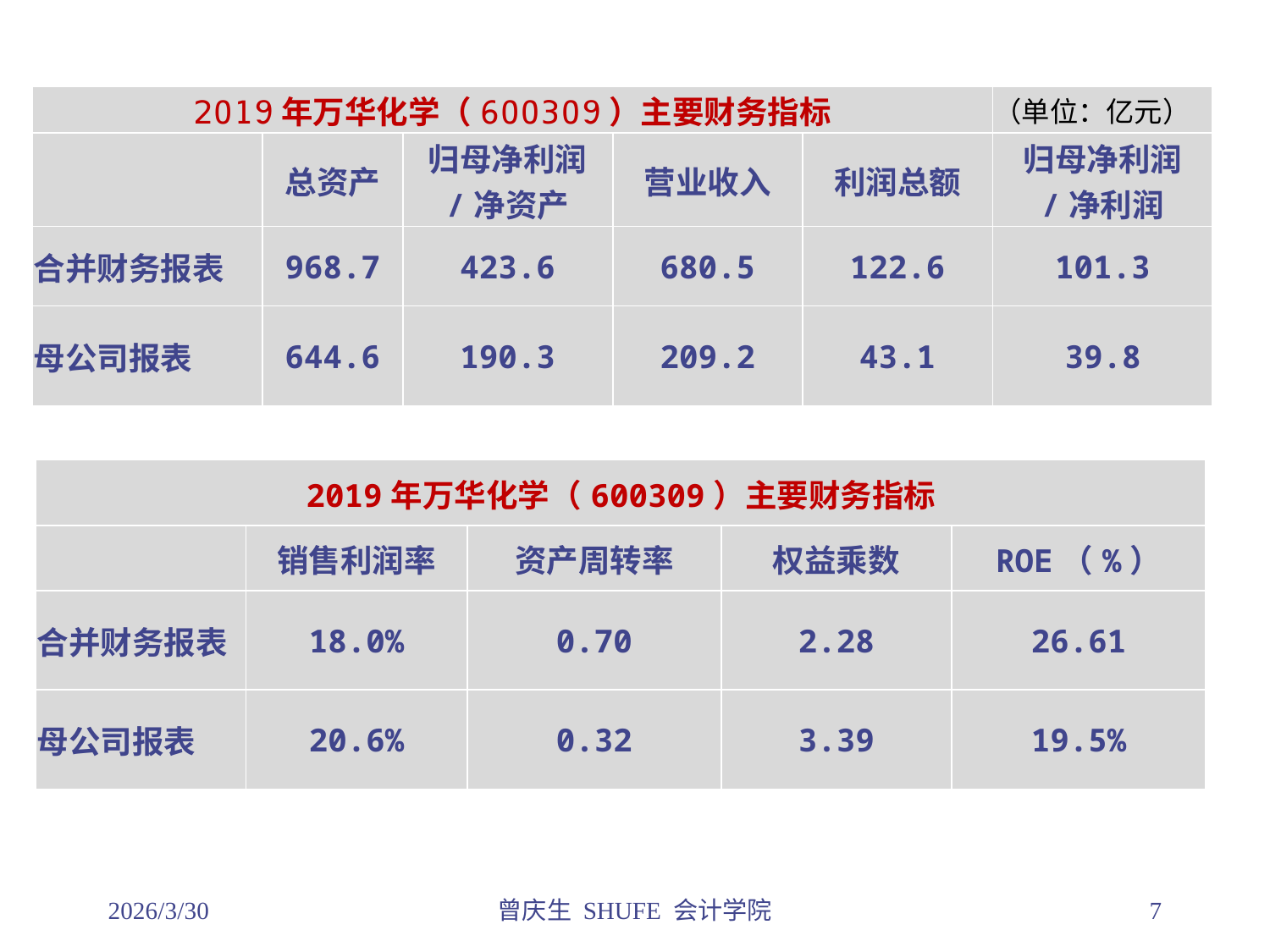

| 2019年万华化学（600309）主要财务指标 |  |  |  |  | （单位：亿元） |
| --- | --- | --- | --- | --- | --- |
|  | 总资产 | 归母净利润 /净资产 | 营业收入 | 利润总额 | 归母净利润 /净利润 |
| 合并财务报表 | 968.7 | 423.6 | 680.5 | 122.6 | 101.3 |
| 母公司报表 | 644.6 | 190.3 | 209.2 | 43.1 | 39.8 |
| 2019年万华化学（600309）主要财务指标 |  |  |  |  |
| --- | --- | --- | --- | --- |
|  | 销售利润率 | 资产周转率 | 权益乘数 | ROE（%） |
| 合并财务报表 | 18.0% | 0.70 | 2.28 | 26.61 |
| 母公司报表 | 20.6% | 0.32 | 3.39 | 19.5% |
2026/3/30
曾庆生 SHUFE 会计学院
7